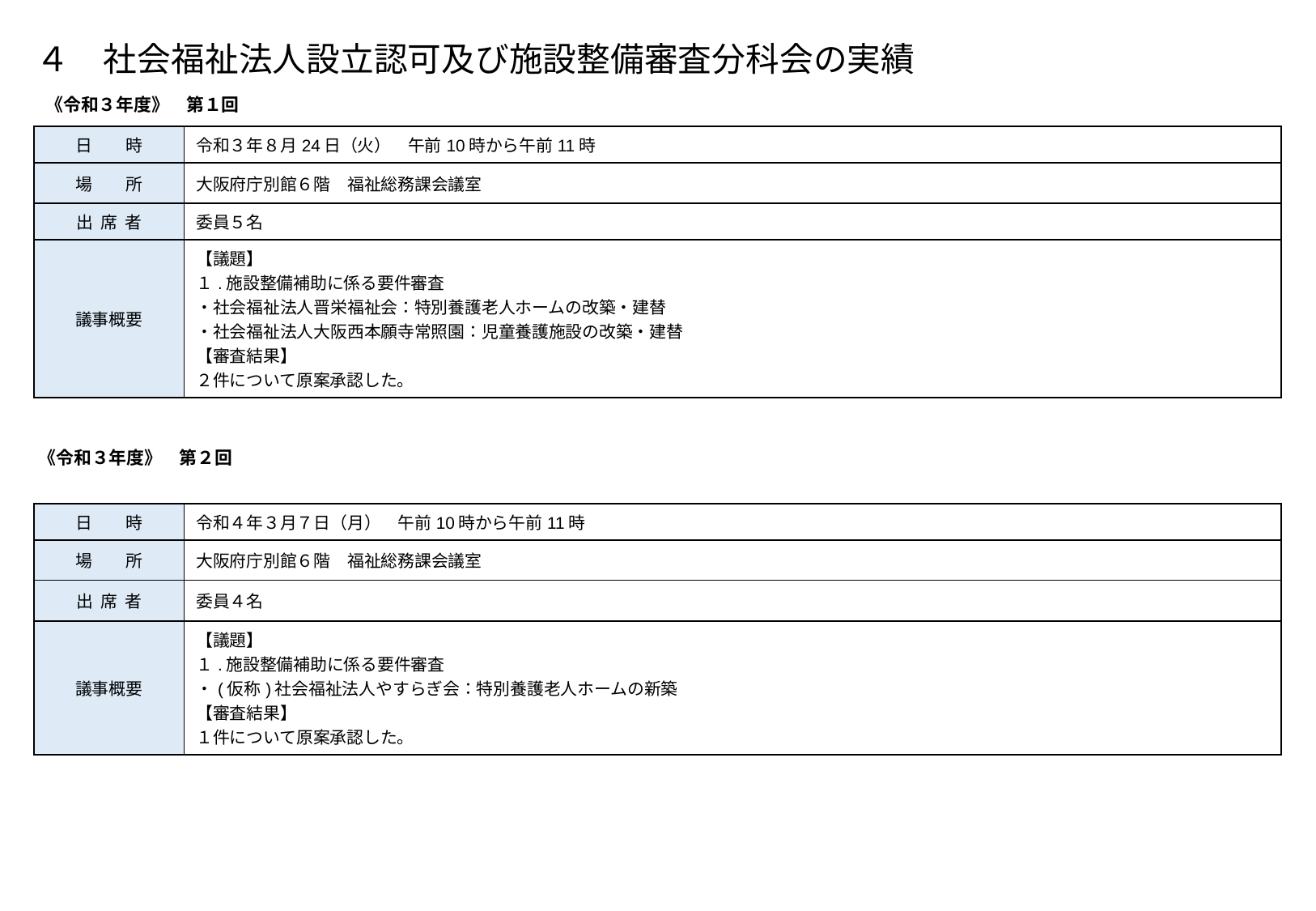

# ４　社会福祉法人設立認可及び施設整備審査分科会の実績
《令和３年度》　第１回
| 日　　時 | 令和３年８月24日（火）　午前10時から午前11時 |
| --- | --- |
| 場　　所 | 大阪府庁別館６階　福祉総務課会議室 |
| 出 席 者 | 委員５名 |
| 議事概要 | 【議題】 １.施設整備補助に係る要件審査 ・社会福祉法人晋栄福祉会：特別養護老人ホームの改築・建替 ・社会福祉法人大阪西本願寺常照園：児童養護施設の改築・建替 【審査結果】 ２件について原案承認した。 |
《令和３年度》　第２回
| 日　　時 | 令和４年３月７日（月）　午前10時から午前11時 |
| --- | --- |
| 場　　所 | 大阪府庁別館６階　福祉総務課会議室 |
| 出 席 者 | 委員４名 |
| 議事概要 | 【議題】 １.施設整備補助に係る要件審査 ・(仮称)社会福祉法人やすらぎ会：特別養護老人ホームの新築 【審査結果】 １件について原案承認した。 |